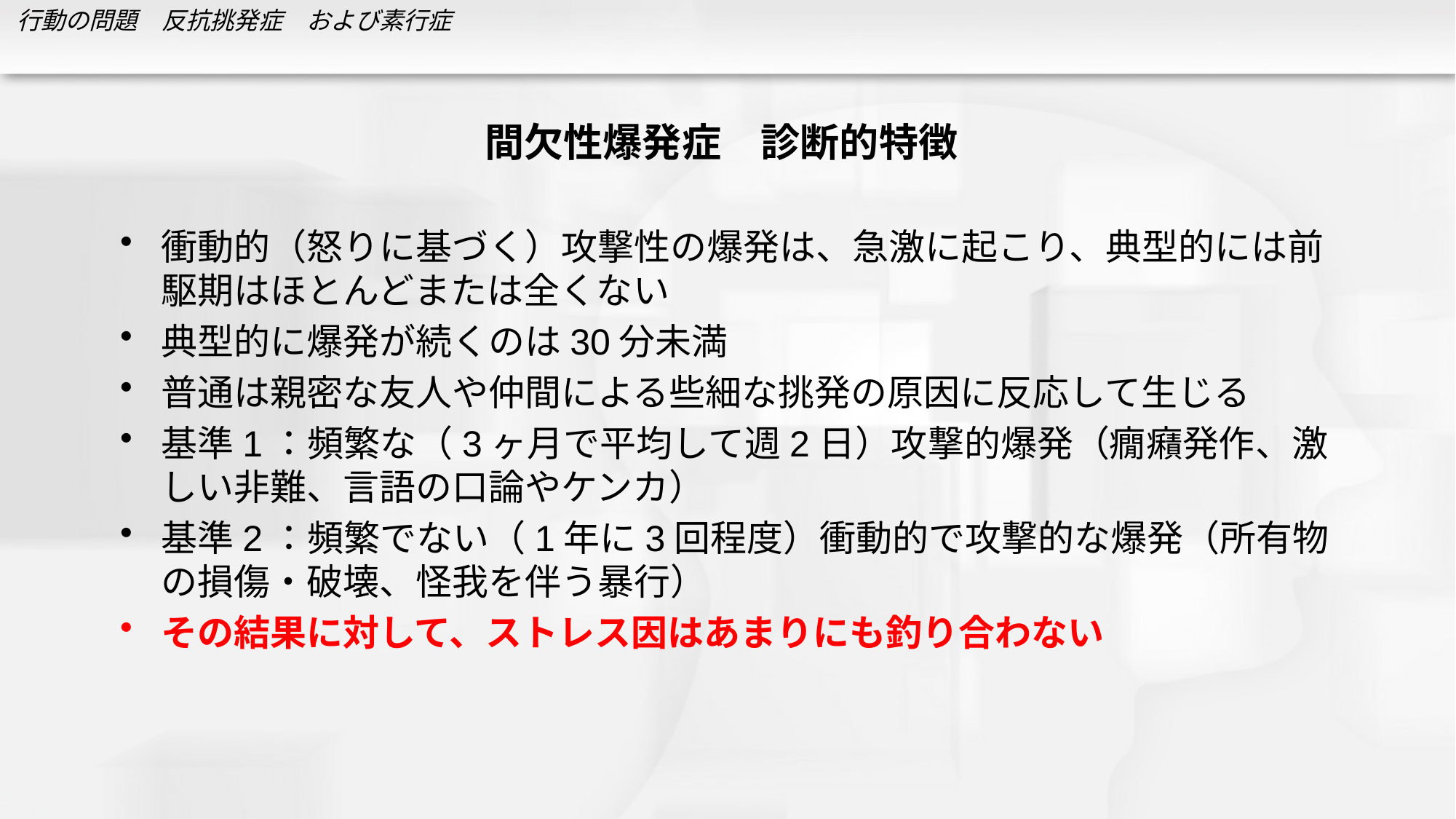

# 間欠性爆発症　診断的特徴
衝動的（怒りに基づく）攻撃性の爆発は、急激に起こり、典型的には前駆期はほとんどまたは全くない
典型的に爆発が続くのは30分未満
普通は親密な友人や仲間による些細な挑発の原因に反応して生じる
基準1：頻繁な（3ヶ月で平均して週2日）攻撃的爆発（癇癪発作、激しい非難、言語の口論やケンカ）
基準2：頻繁でない（1年に3回程度）衝動的で攻撃的な爆発（所有物の損傷・破壊、怪我を伴う暴行）
その結果に対して、ストレス因はあまりにも釣り合わない